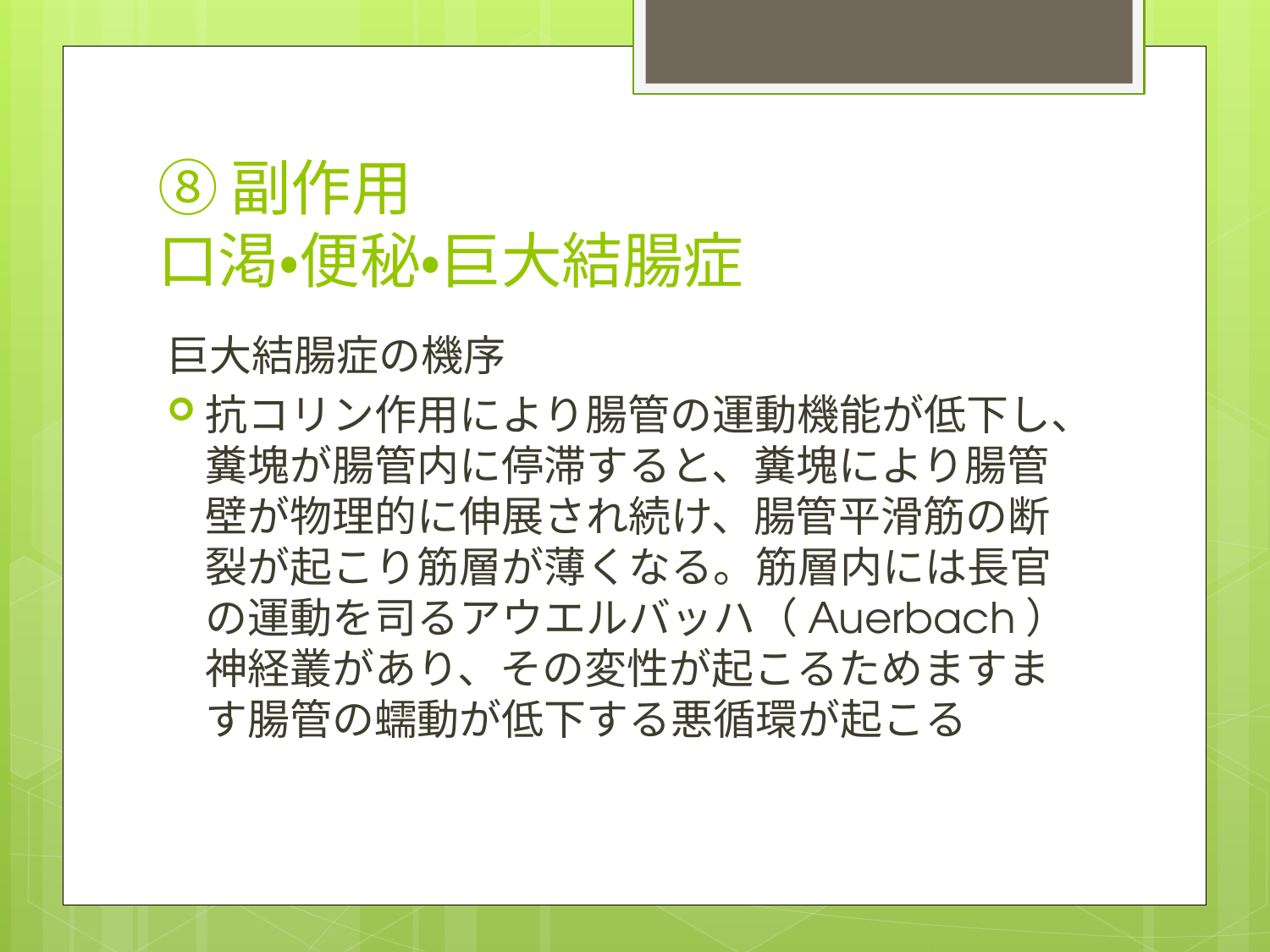

# ⑧副作用 口渇・便秘・巨大結腸症
巨大結腸症の機序
抗コリン作用により腸管の運動機能が低下し、糞塊が腸管内に停滞すると、糞塊により腸管壁が物理的に伸展され続け、腸管平滑筋の断裂が起こり筋層が薄くなる。筋層内には長官の運動を司るアウエルバッハ（Auerbach）神経叢があり、その変性が起こるためますます腸管の蠕動が低下する悪循環が起こる